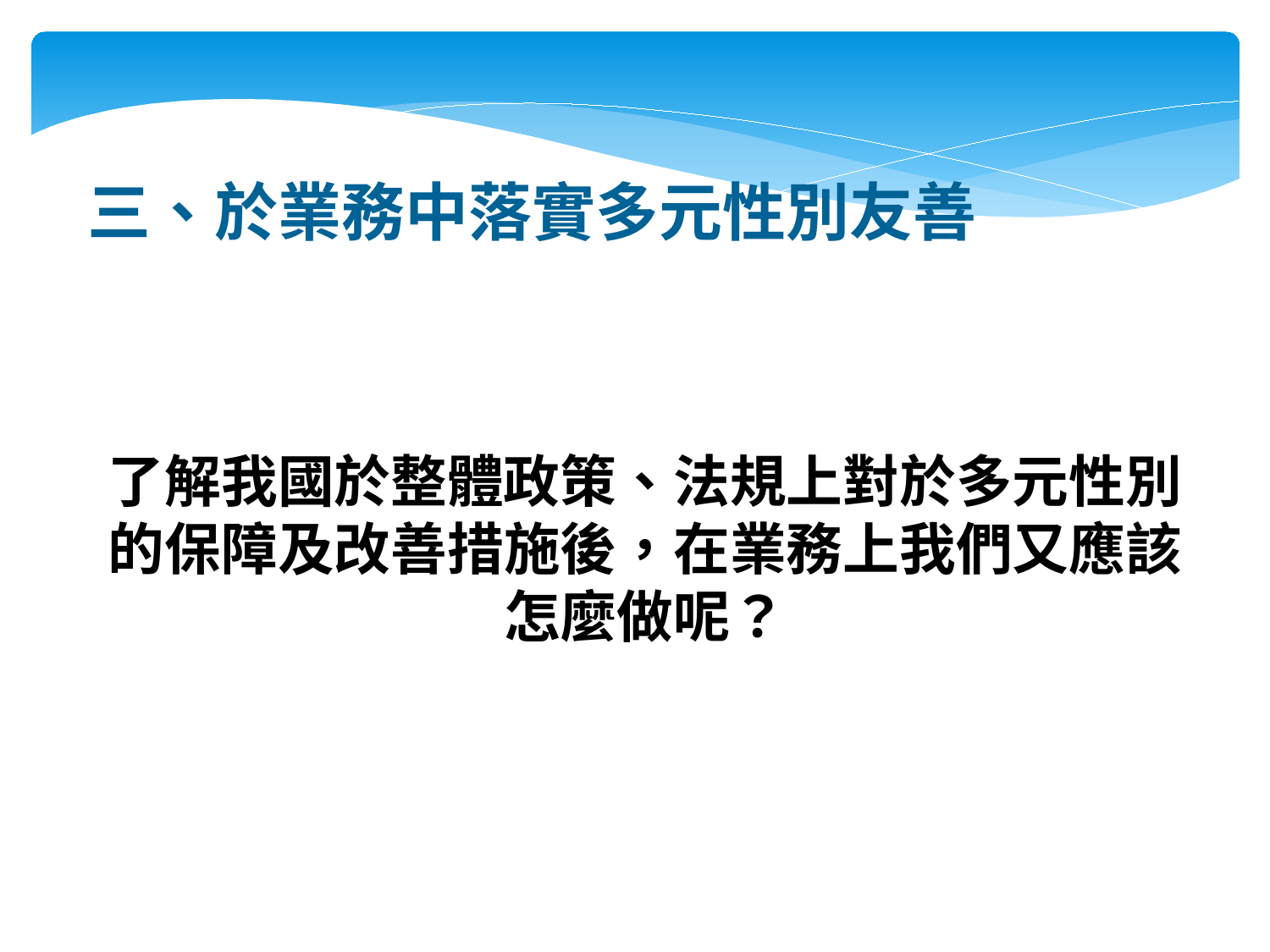

三、於業務中落實多元性別友善
了解我國於整體政策、法規上對於多元性別的保障及改善措施後，在業務上我們又應該怎麼做呢？